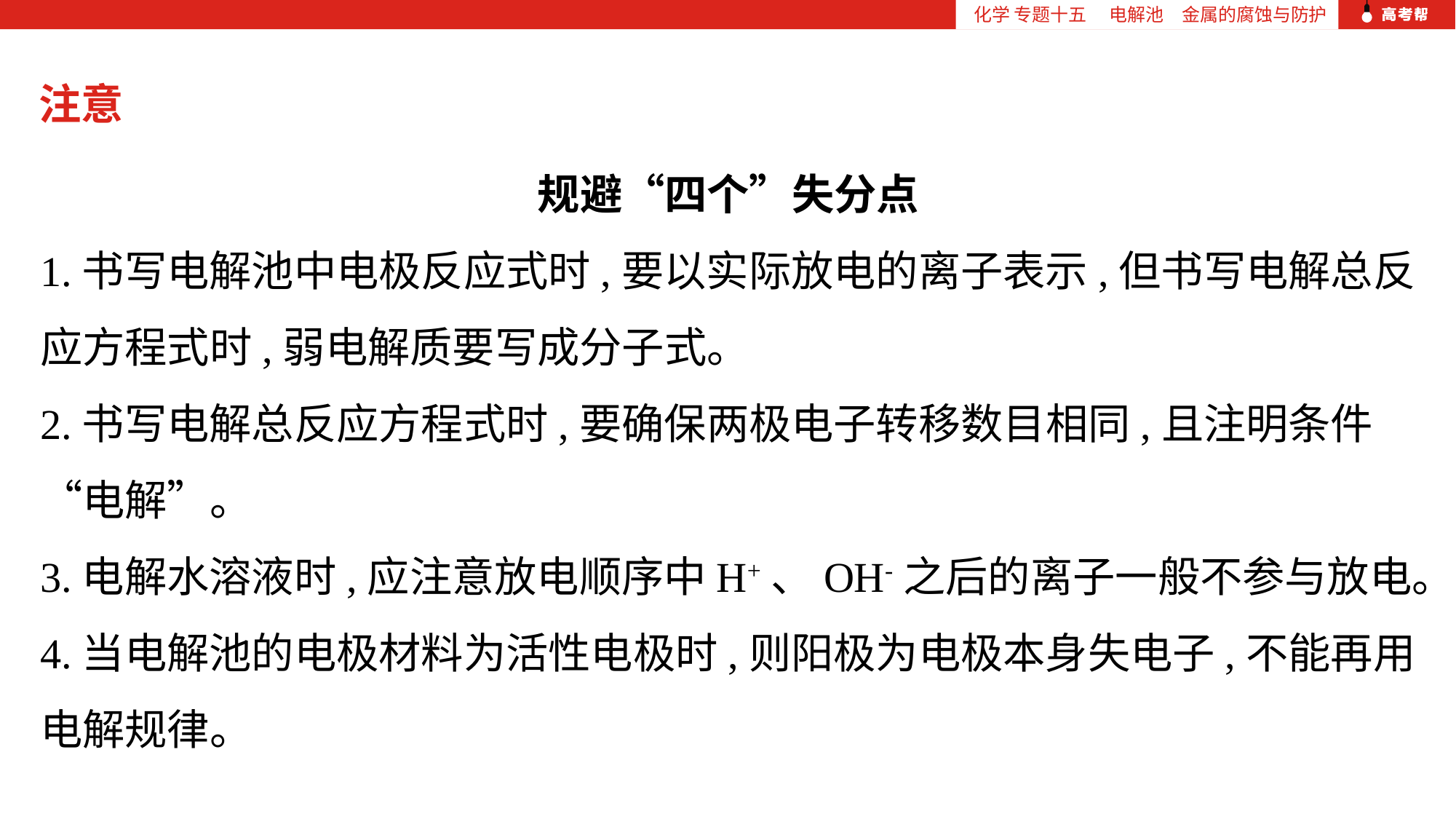

化学 专题十五 　电解池　金属的腐蚀与防护
注意
规避“四个”失分点
1.书写电解池中电极反应式时,要以实际放电的离子表示,但书写电解总反应方程式时,弱电解质要写成分子式。
2.书写电解总反应方程式时,要确保两极电子转移数目相同,且注明条件“电解”。
3.电解水溶液时,应注意放电顺序中H+、OH-之后的离子一般不参与放电。
4.当电解池的电极材料为活性电极时,则阳极为电极本身失电子,不能再用电解规律。